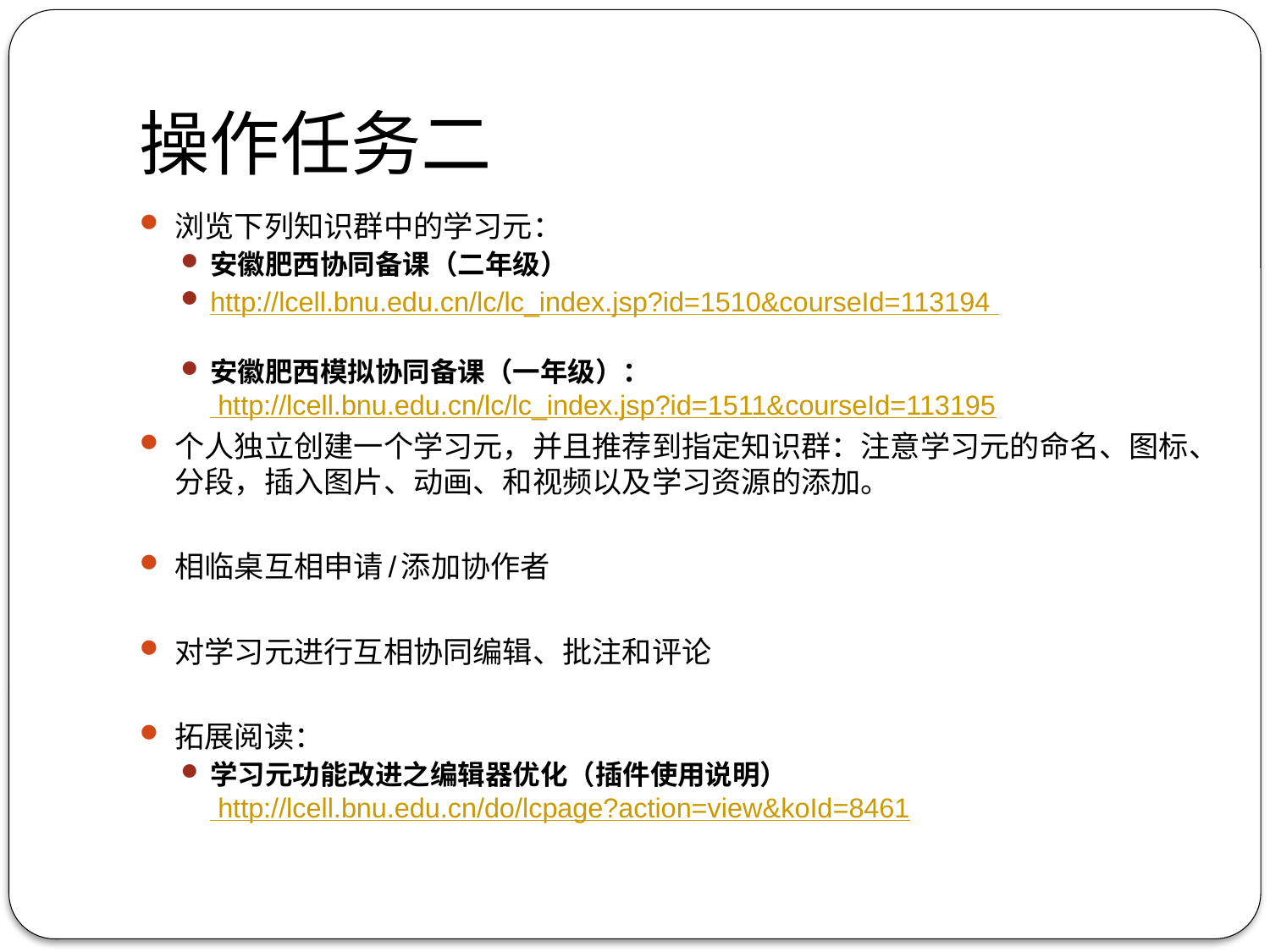

# 操作任务二
浏览下列知识群中的学习元：
安徽肥西协同备课（二年级）
http://lcell.bnu.edu.cn/lc/lc_index.jsp?id=1510&courseId=113194
安徽肥西模拟协同备课（一年级）： http://lcell.bnu.edu.cn/lc/lc_index.jsp?id=1511&courseId=113195
个人独立创建一个学习元，并且推荐到指定知识群：注意学习元的命名、图标、分段，插入图片、动画、和视频以及学习资源的添加。

相临桌互相申请/添加协作者

对学习元进行互相协同编辑、批注和评论

拓展阅读：
学习元功能改进之编辑器优化（插件使用说明）  http://lcell.bnu.edu.cn/do/lcpage?action=view&koId=8461